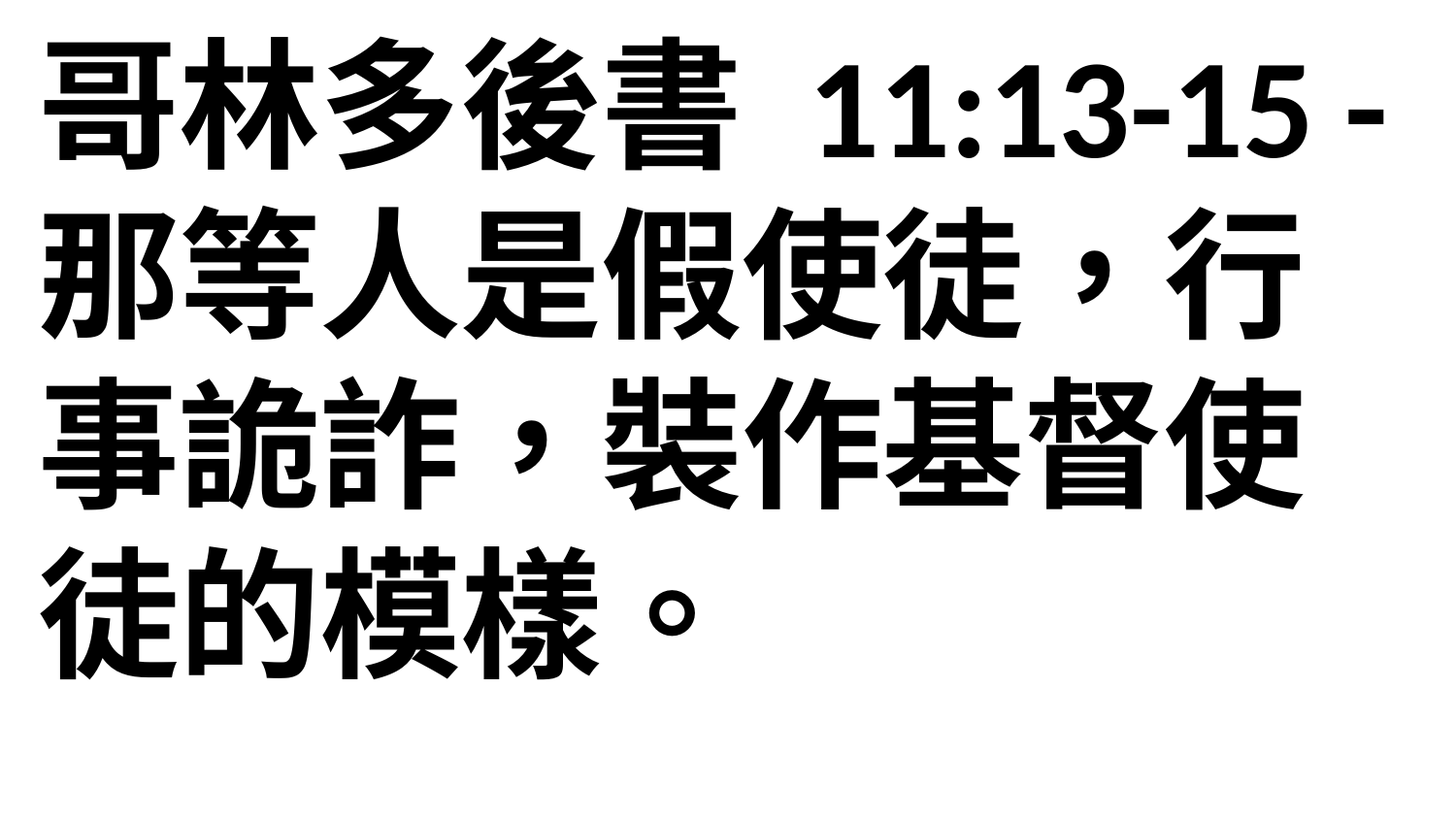

哥林多後書 11:13-15 -
那等人是假使徒，行事詭詐，裝作基督使徒的模樣。

這也不足為怪，因為連撒旦也裝作光明的天使。 所以，他的差役若裝作仁義的差役，也不算稀奇。他們的結局必然照著他們的行為。